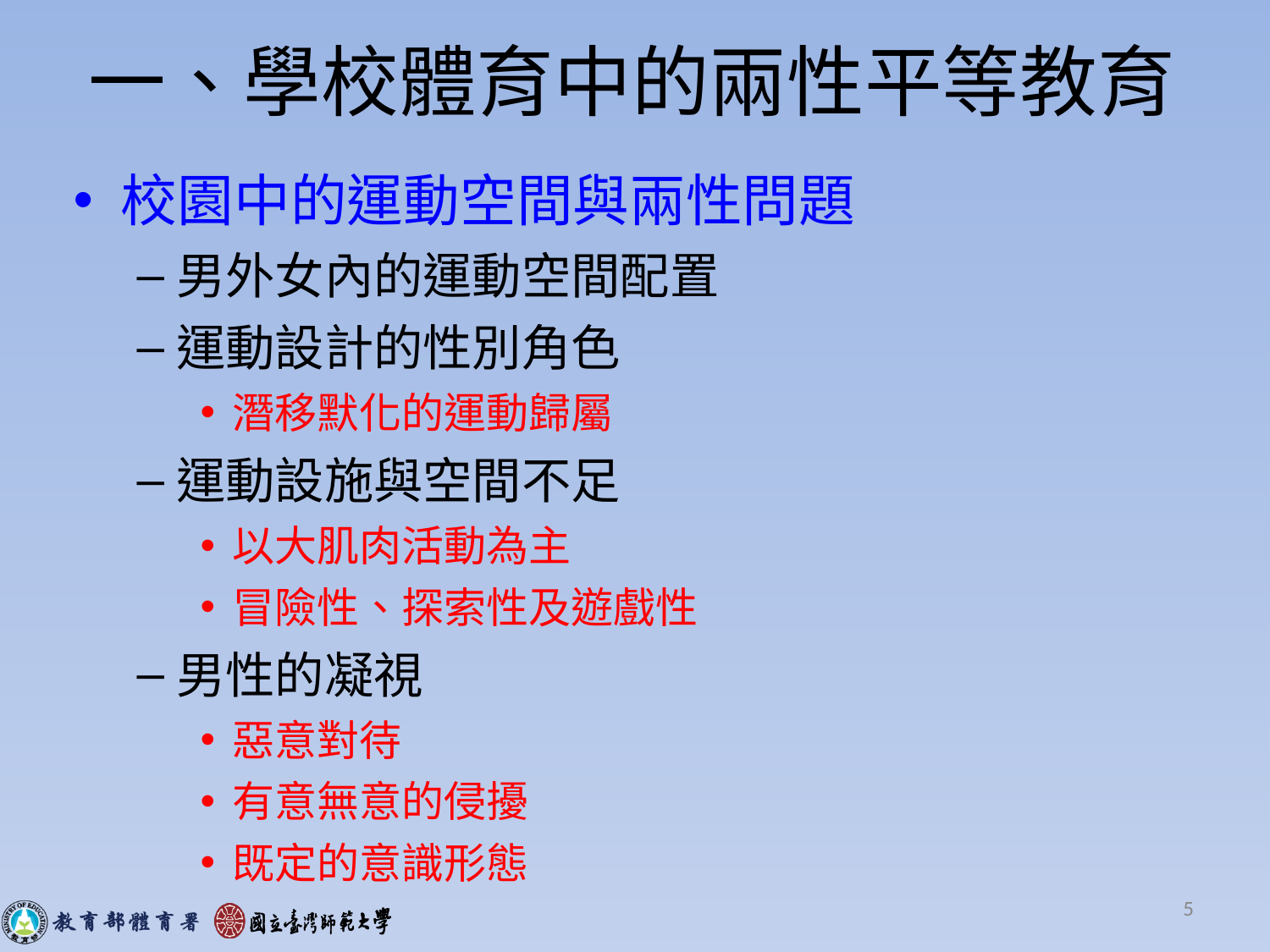

# 一、學校體育中的兩性平等教育
校園中的運動空間與兩性問題
男外女內的運動空間配置
運動設計的性別角色
潛移默化的運動歸屬
運動設施與空間不足
以大肌肉活動為主
冒險性、探索性及遊戲性
男性的凝視
惡意對待
有意無意的侵擾
既定的意識形態
5